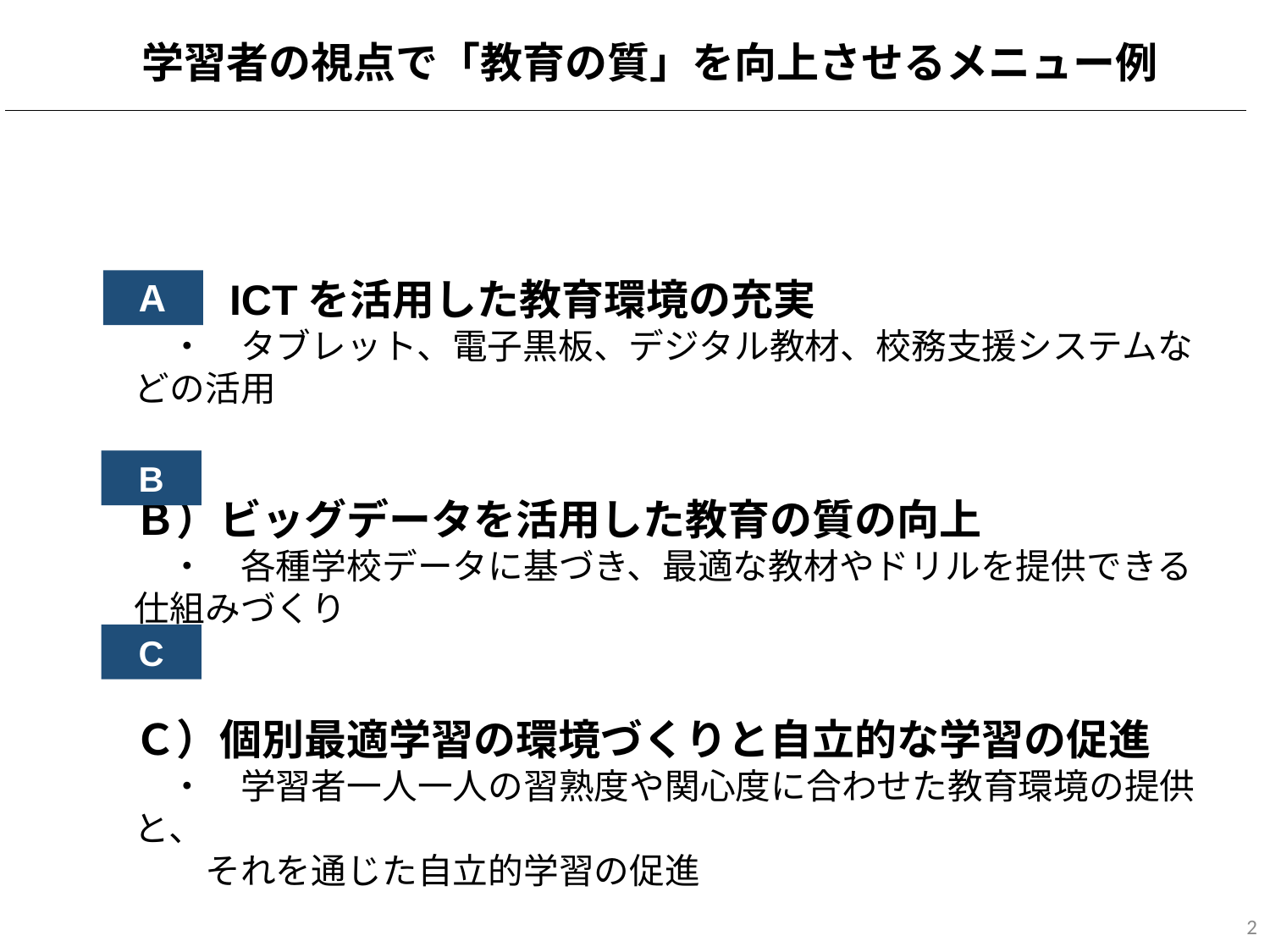

学習者の視点で「教育の質」を向上させるメニュー例
Ａ）ICTを活用した教育環境の充実
　・　タブレット、電子黒板、デジタル教材、校務支援システムなどの活用

Ｂ）ビッグデータを活用した教育の質の向上
　・　各種学校データに基づき、最適な教材やドリルを提供できる仕組みづくり

Ｃ）個別最適学習の環境づくりと自立的な学習の促進
　・　学習者一人一人の習熟度や関心度に合わせた教育環境の提供と、
　　それを通じた自立的学習の促進
Ａ
B
C
2